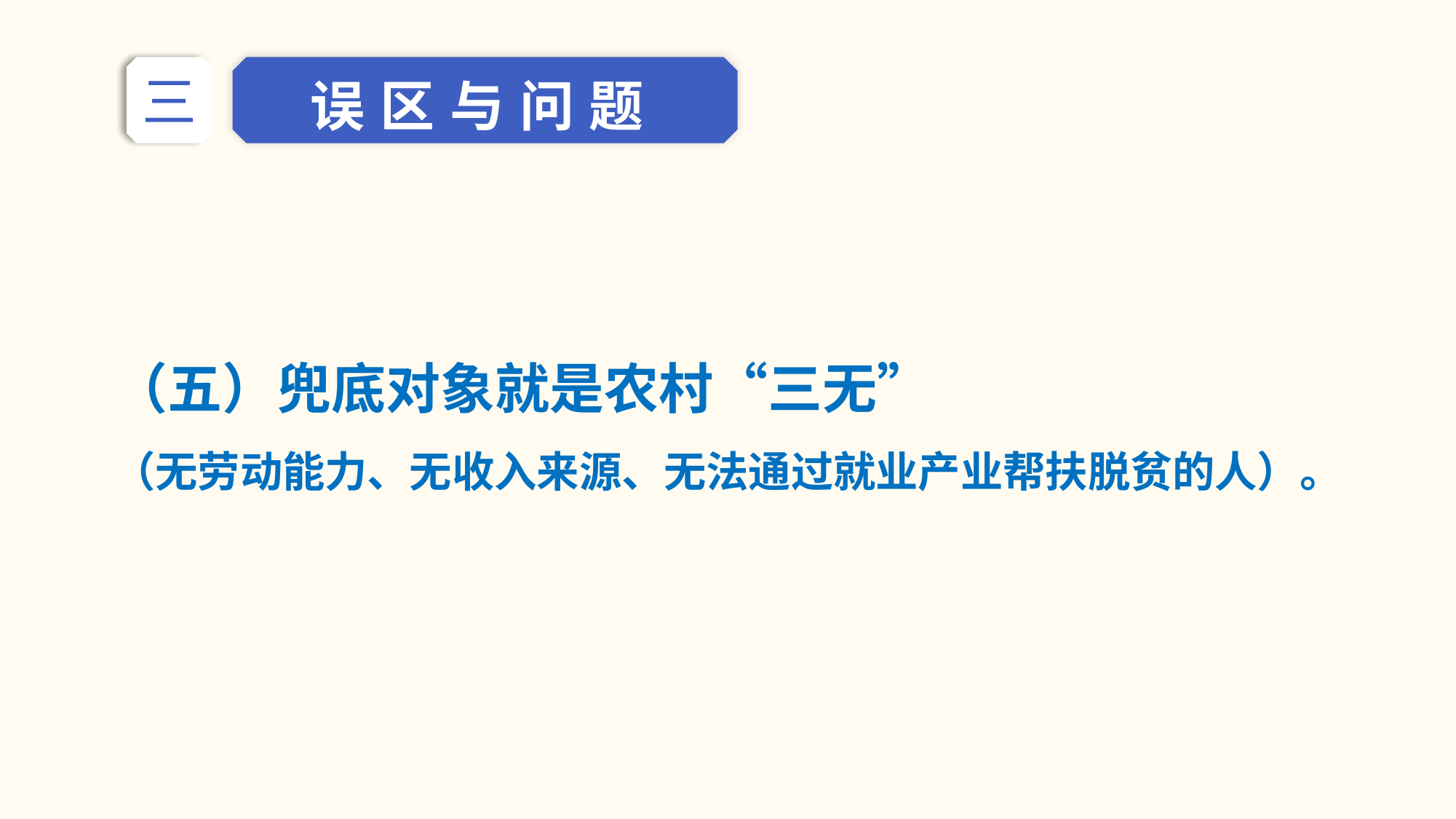

误区与问题

三
（五）兜底对象就是农村“三无”
（无劳动能力、无收入来源、无法通过就业产业帮扶脱贫的人）。